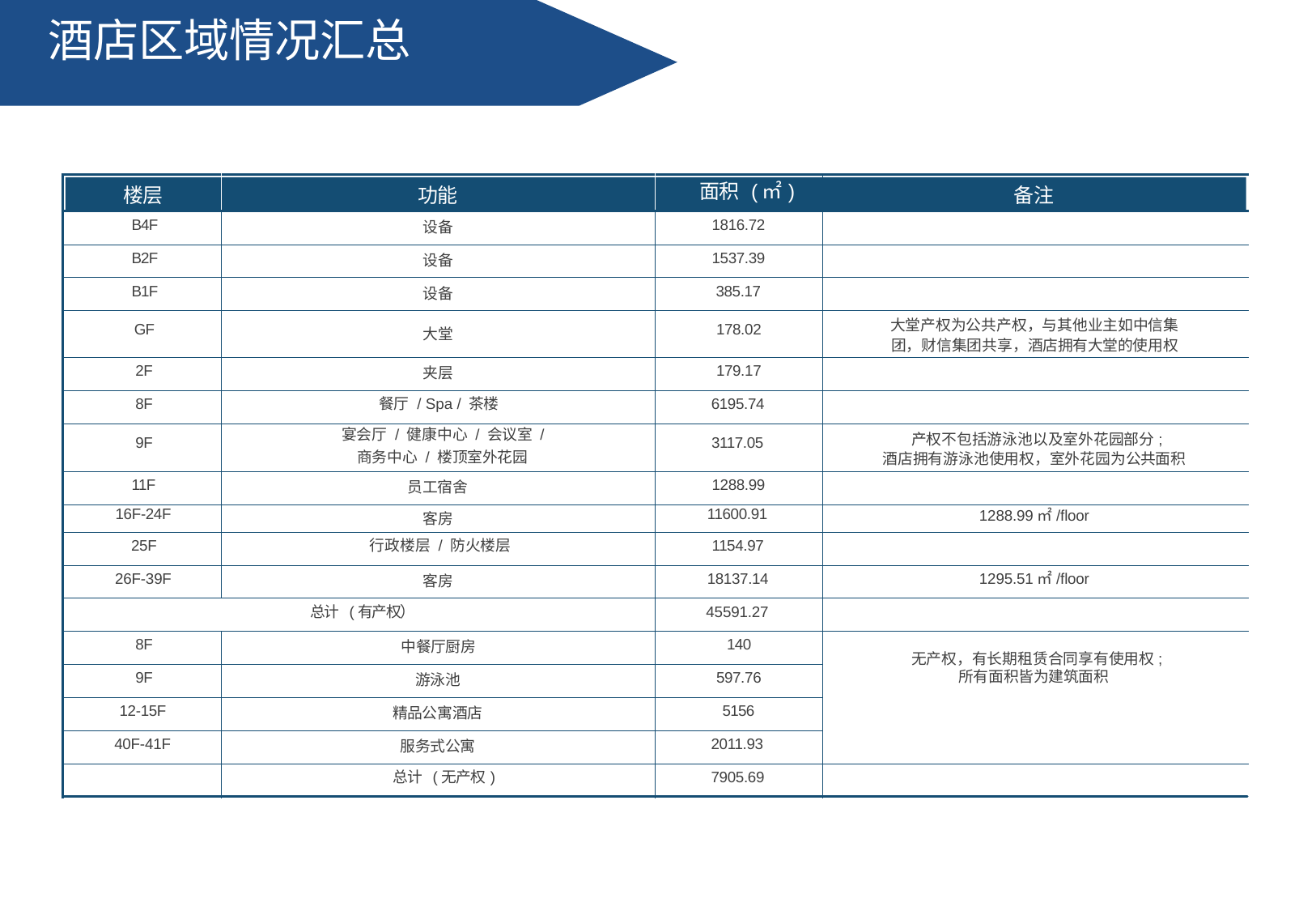

酒店区域情况汇总
| 楼层 | 功能 | 面积 (㎡) | 备注 |
| --- | --- | --- | --- |
| B4F | 设备 | 1816.72 |  |
| B2F | 设备 | 1537.39 |  |
| B1F | 设备 | 385.17 |  |
| GF | 大堂 | 178.02 | 大堂产权为公共产权，与其他业主如中信集 团，财信集团共享，酒店拥有大堂的使用权 |
| 2F | 夹层 | 179.17 |  |
| 8F | 餐厅 / Spa / 茶楼 | 6195.74 |  |
| 9F | 宴会厅 / 健康中心 / 会议室 / 商务中心 / 楼顶室外花园 | 3117.05 | 产权不包括游泳池以及室外花园部分; 酒店拥有游泳池使用权，室外花园为公共面积 |
| 11F | 员工宿舍 | 1288.99 |  |
| 16F-24F | 客房 | 11600.91 | 1288.99㎡/floor |
| 25F | 行政楼层 / 防火楼层 | 1154.97 |  |
| 26F-39F | 客房 | 18137.14 | 1295.51㎡/floor |
| 总计 (有产权） | 总计 (有产权） | 45591.27 |  |
| 8F | 中餐厅厨房 | 140 | 无产权，有长期租赁合同享有使用权; 所有面积皆为建筑面积 |
| 9F | 游泳池 | 597.76 | 597.76 |
| 12-15F | 精品公寓酒店 | 5156 | 5156 |
| 40F-41F | 服务式公寓 | 2011.93 | 2011.93 |
|  | 总计 (无产权) | 7905.69 |  |